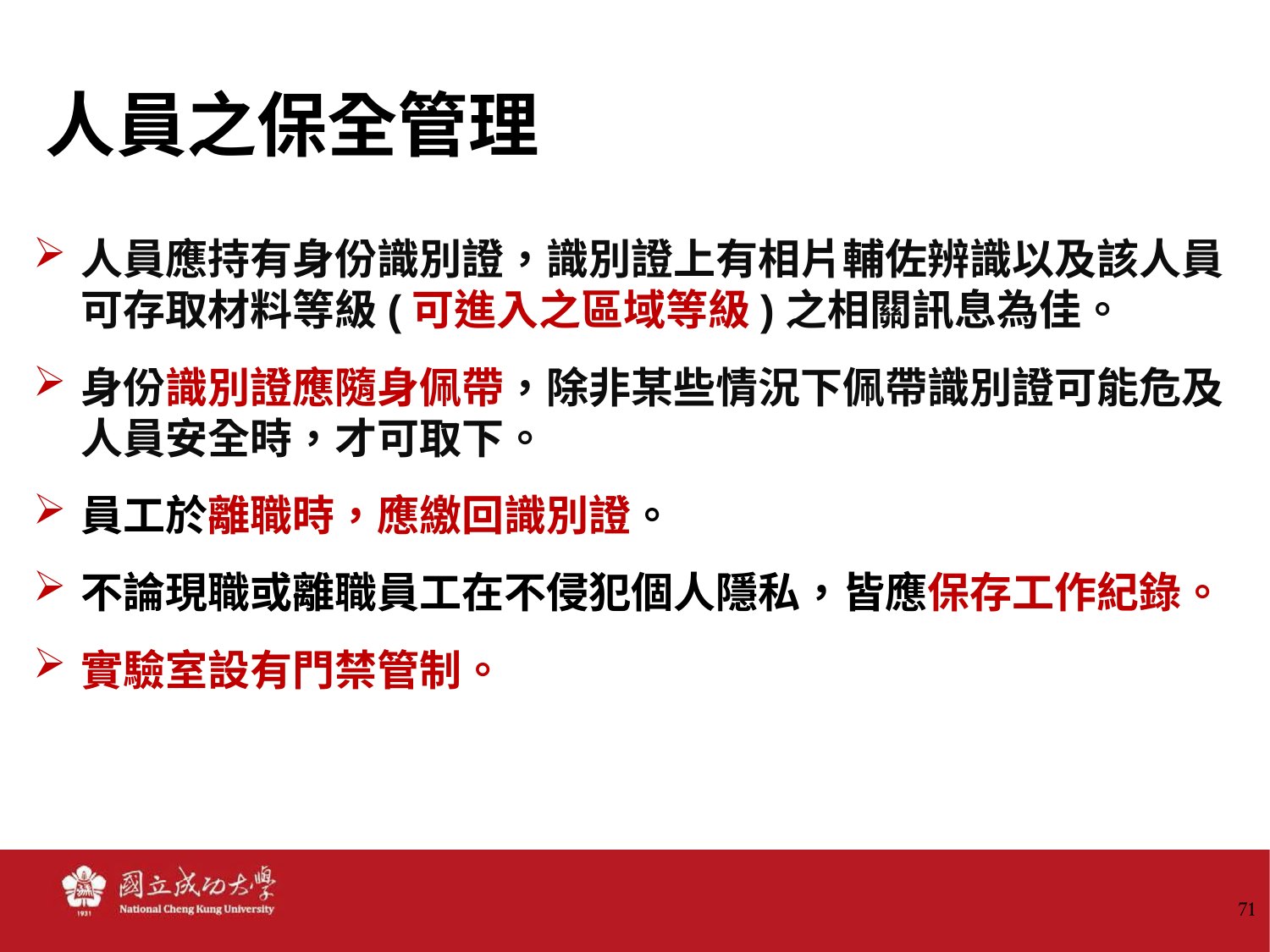

人員之保全管理
人員應持有身份識別證，識別證上有相片輔佐辨識以及該人員可存取材料等級(可進入之區域等級)之相關訊息為佳。
身份識別證應隨身佩帶，除非某些情況下佩帶識別證可能危及人員安全時，才可取下。
員工於離職時，應繳回識別證。
不論現職或離職員工在不侵犯個人隱私，皆應保存工作紀錄。
實驗室設有門禁管制。
71